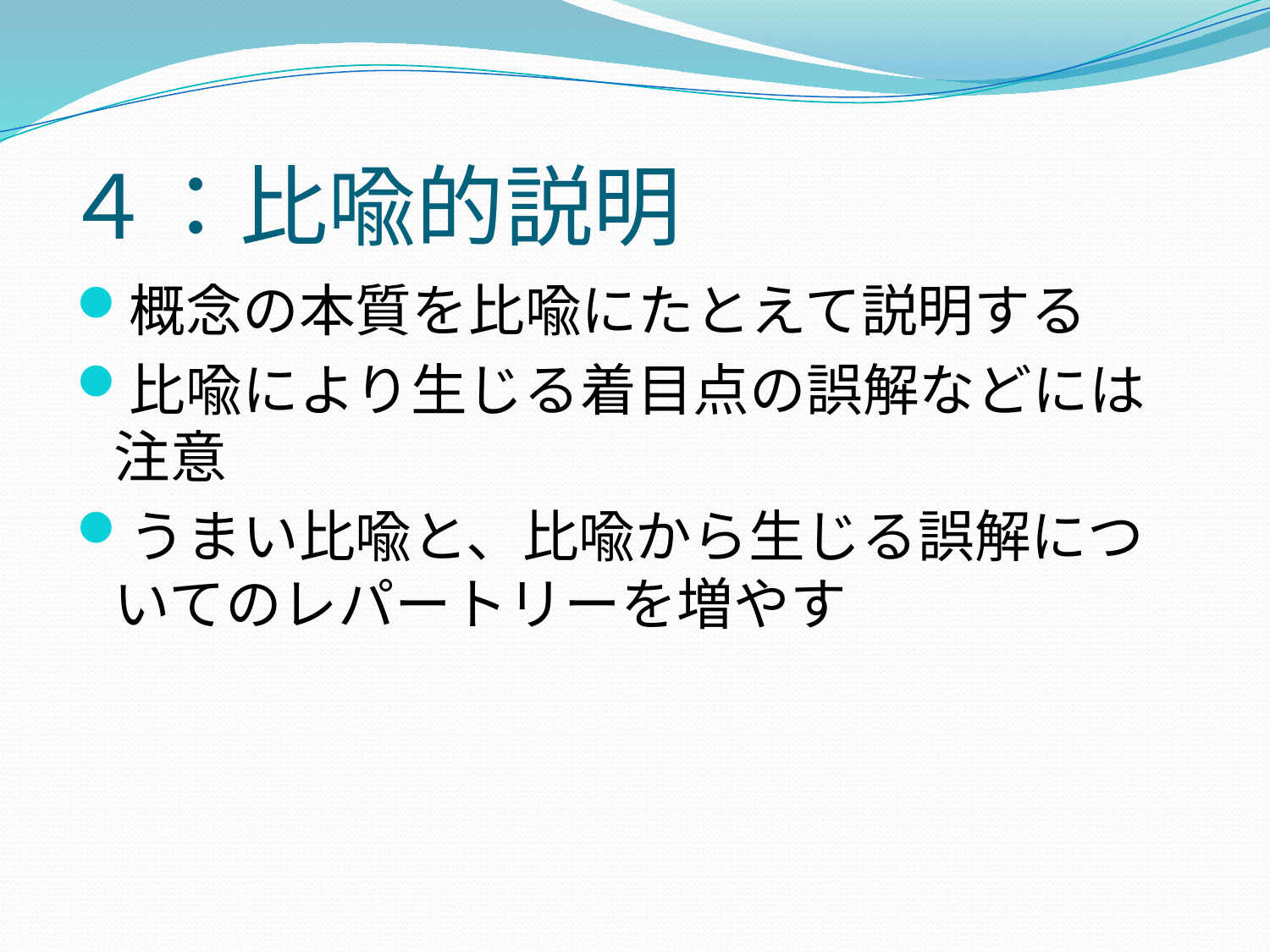

# ４：比喩的説明
概念の本質を比喩にたとえて説明する
比喩により生じる着目点の誤解などには注意
うまい比喩と、比喩から生じる誤解についてのレパートリーを増やす